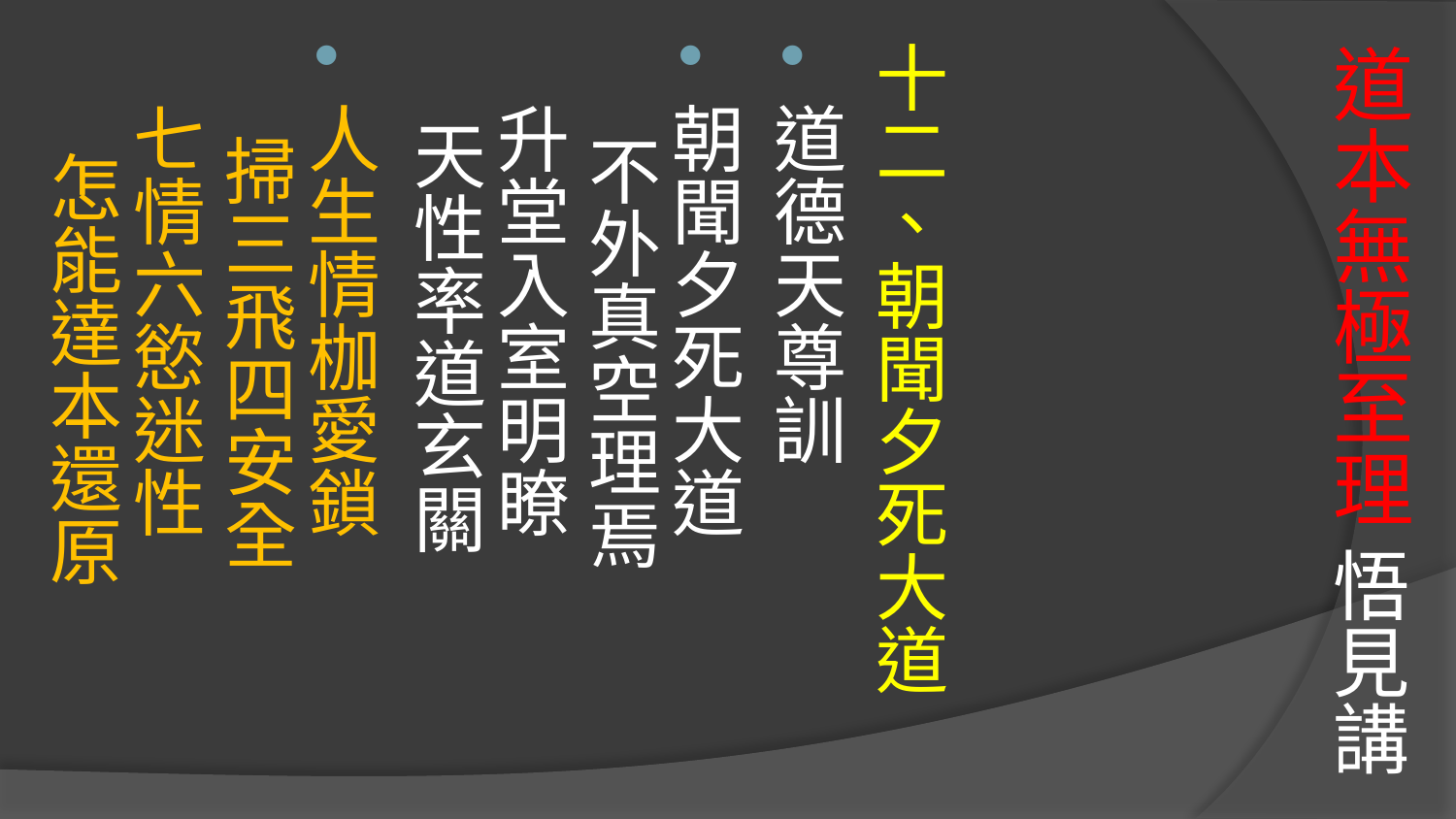

十二、朝聞夕死大道
道德天尊訓
朝聞夕死大道　             不外真空理焉
升堂入室明瞭　            天性率道玄關
人生情枷愛鎖　             掃三飛四安全
七情六慾迷性　              怎能達本還原
# 道本無極至理 悟見講